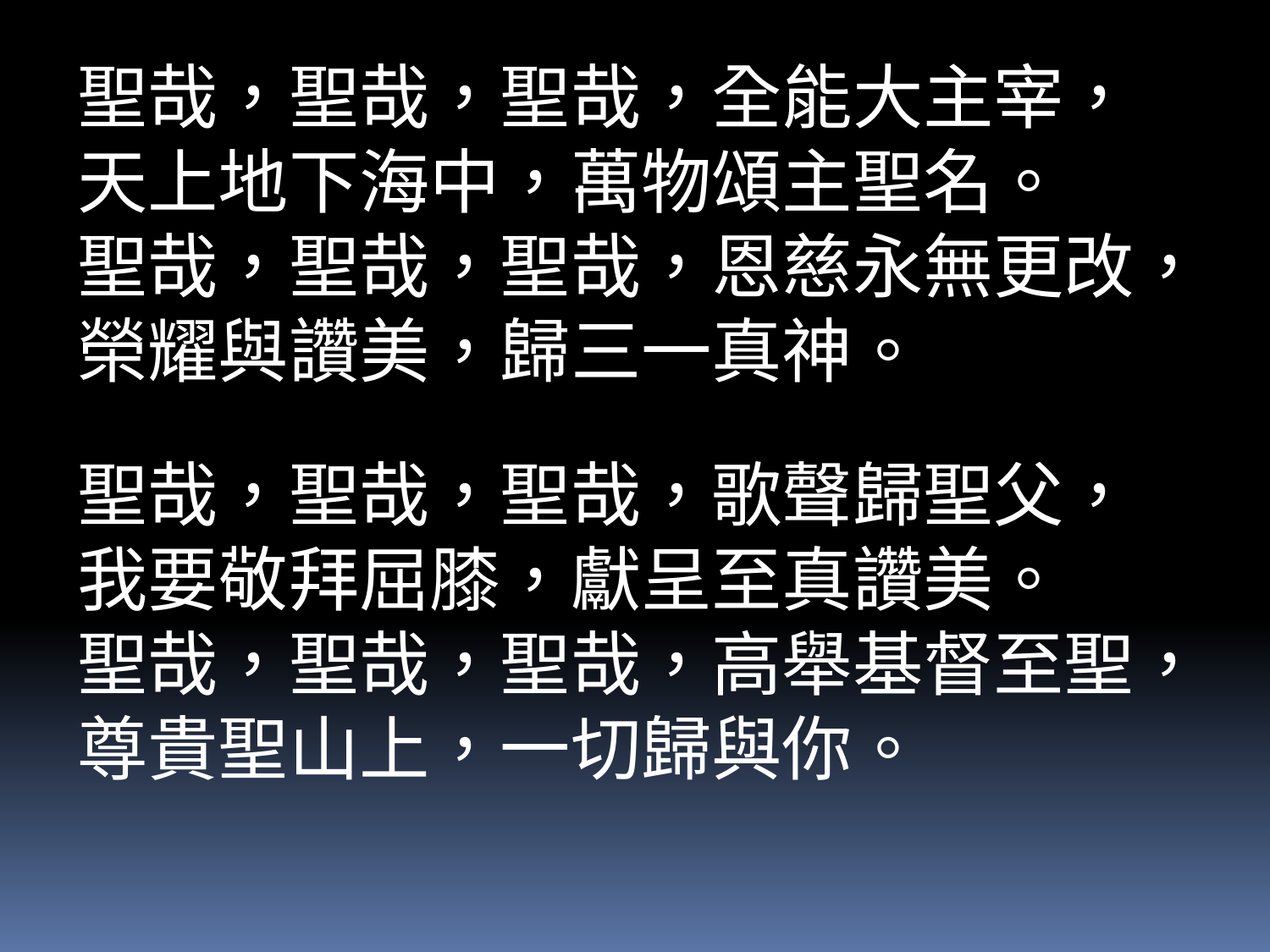

聖哉，聖哉，聖哉，全能大主宰，
天上地下海中，萬物頌主聖名。
聖哉，聖哉，聖哉，恩慈永無更改，
榮耀與讚美，歸三一真神。

聖哉，聖哉，聖哉，歌聲歸聖父，
我要敬拜屈膝，獻呈至真讚美。
聖哉，聖哉，聖哉，高舉基督至聖，
尊貴聖山上，一切歸與你。